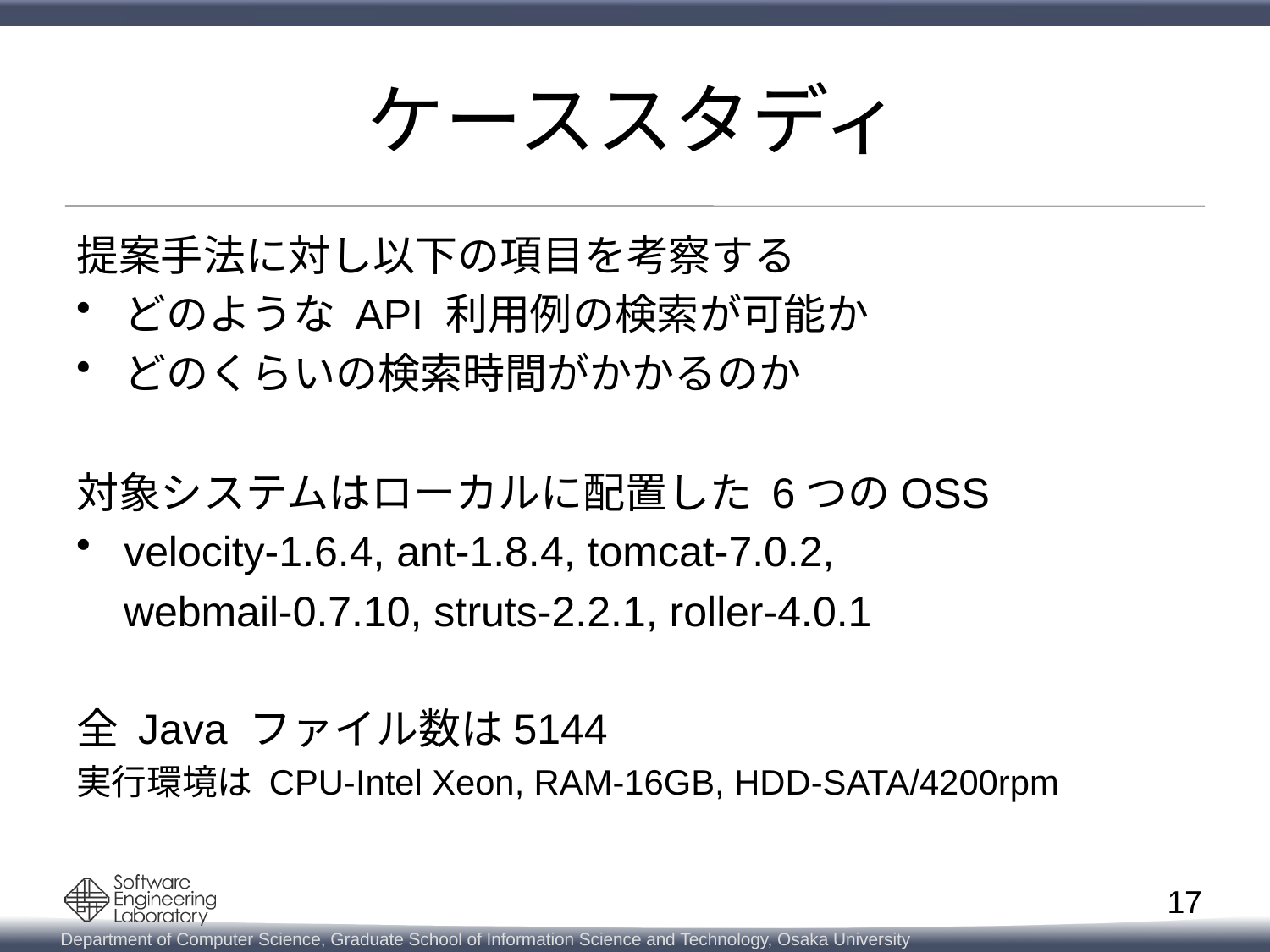

# ケーススタディ
提案手法に対し以下の項目を考察する
どのような API 利用例の検索が可能か
どのくらいの検索時間がかかるのか

対象システムはローカルに配置した 6つのOSS
velocity-1.6.4, ant-1.8.4, tomcat-7.0.2,
    webmail-0.7.10, struts-2.2.1, roller-4.0.1

全 Java ファイル数は5144
実行環境は CPU-Intel Xeon, RAM-16GB, HDD-SATA/4200rpm
17